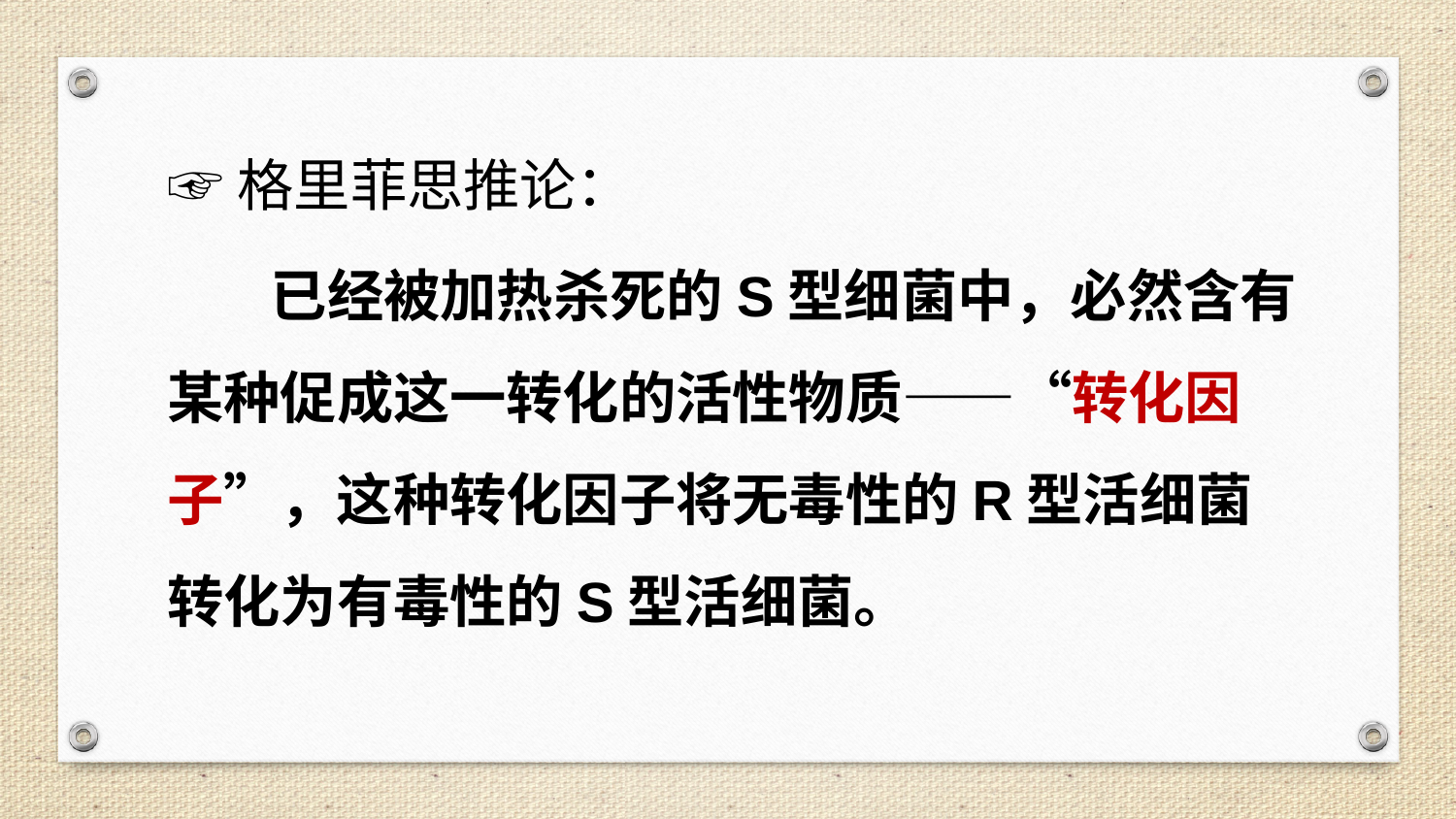

☞格里菲思推论：
       已经被加热杀死的S型细菌中，必然含有某种促成这一转化的活性物质——“转化因子”，这种转化因子将无毒性的R型活细菌转化为有毒性的S型活细菌。